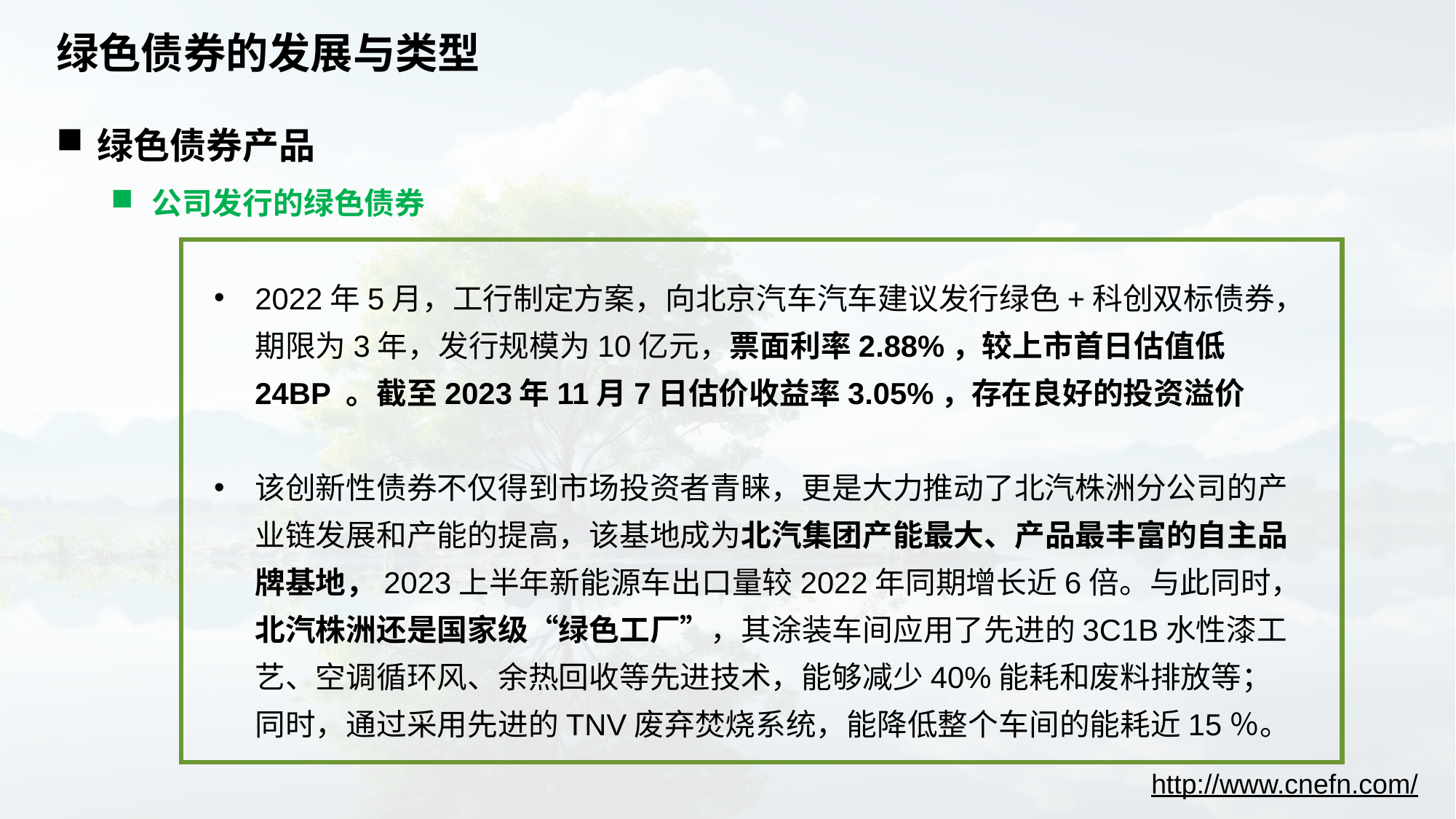

# 绿色债券的发展与类型
绿色债券产品
公司发行的绿色债券

2022年5月，工行制定方案，向北京汽车汽车建议发行绿色+科创双标债券，期限为3年，发行规模为10亿元，票面利率2.88%，较上市首日估值低24BP 。截至2023年11月7日估价收益率3.05%，存在良好的投资溢价

该创新性债券不仅得到市场投资者青睐，更是大力推动了北汽株洲分公司的产业链发展和产能的提高，该基地成为北汽集团产能最大、产品最丰富的自主品牌基地，2023上半年新能源车出口量较2022年同期增长近6倍。与此同时，北汽株洲还是国家级“绿色工厂”，其涂装车间应用了先进的3C1B水性漆工艺、空调循环风、余热回收等先进技术，能够减少40%能耗和废料排放等；同时，通过采用先进的TNV废弃焚烧系统，能降低整个车间的能耗近15％。